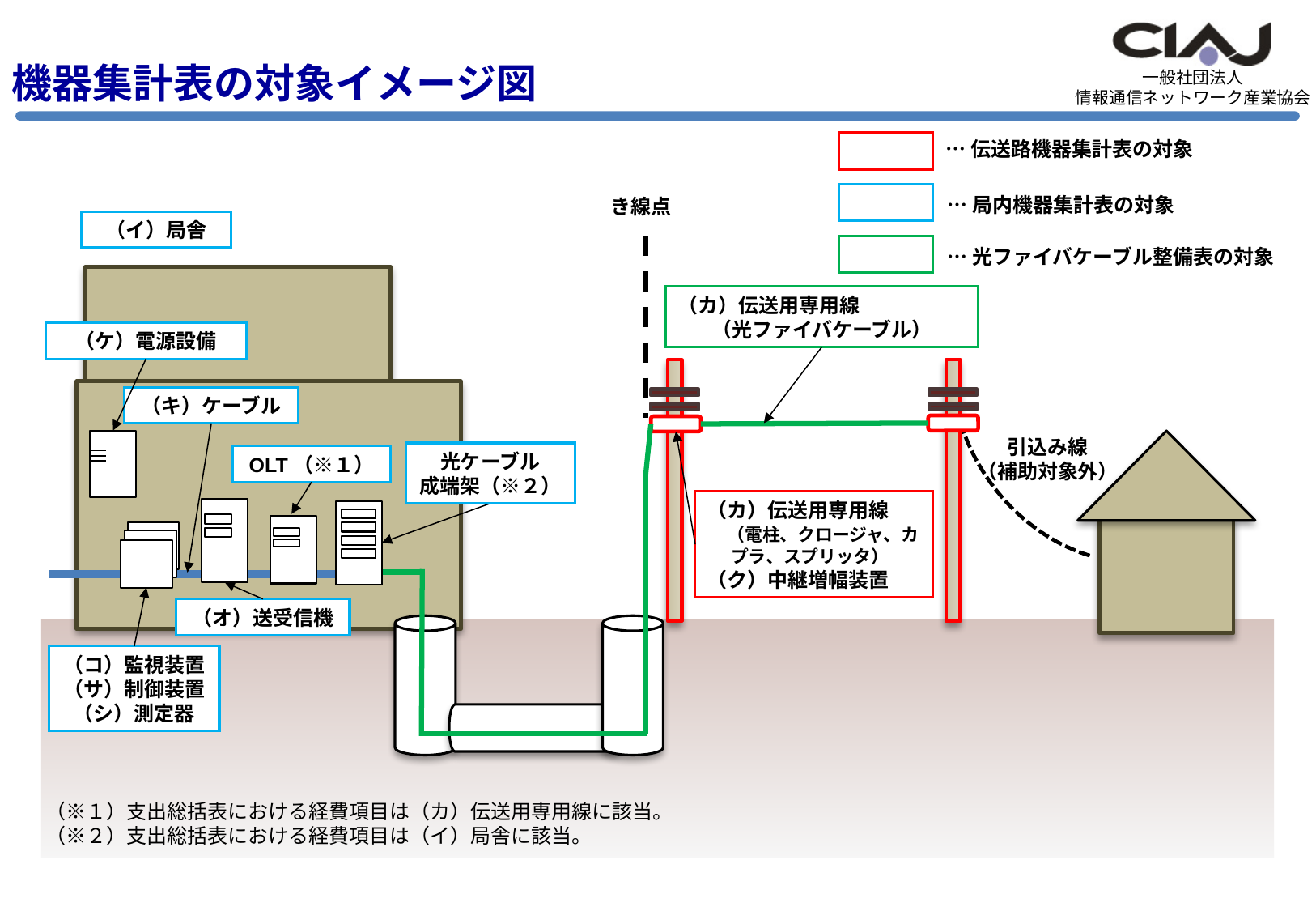

機器集計表の対象イメージ図
…伝送路機器集計表の対象

…局内機器集計表の対象
き線点

（イ）局舎

…光ファイバケーブル整備表の対象

（カ）伝送用専用線
（光ファイバケーブル）
（ケ）電源設備

（キ）ケーブル
引込み線
（補助対象外）

光ケーブル
成端架（※２）
OLT（※１）
（カ）伝送用専用線
　（電柱、クロージャ、カプラ、スプリッタ）
（ク）中継増幅装置

（オ）送受信機

（コ）監視装置
（サ）制御装置
（シ）測定器
（※１）支出総括表における経費項目は（カ）伝送用専用線に該当。
（※２）支出総括表における経費項目は（イ）局舎に該当。